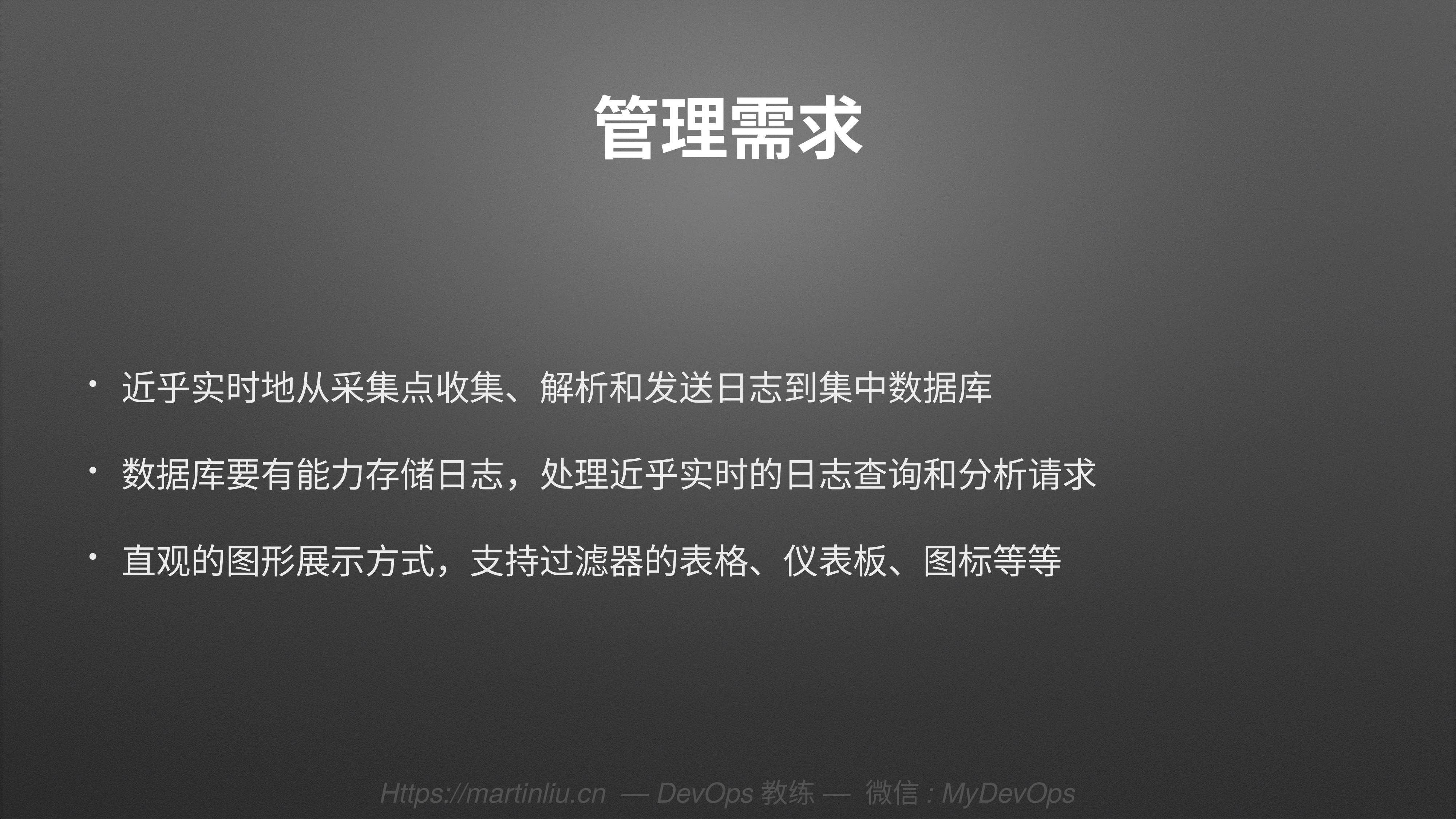

# 管理需求
近乎实时地从采集点收集、解析和发送日志到集中数据库
数据库要有能力存储日志，处理近乎实时的日志查询和分析请求
直观的图形展示方式，支持过滤器的表格、仪表板、图标等等